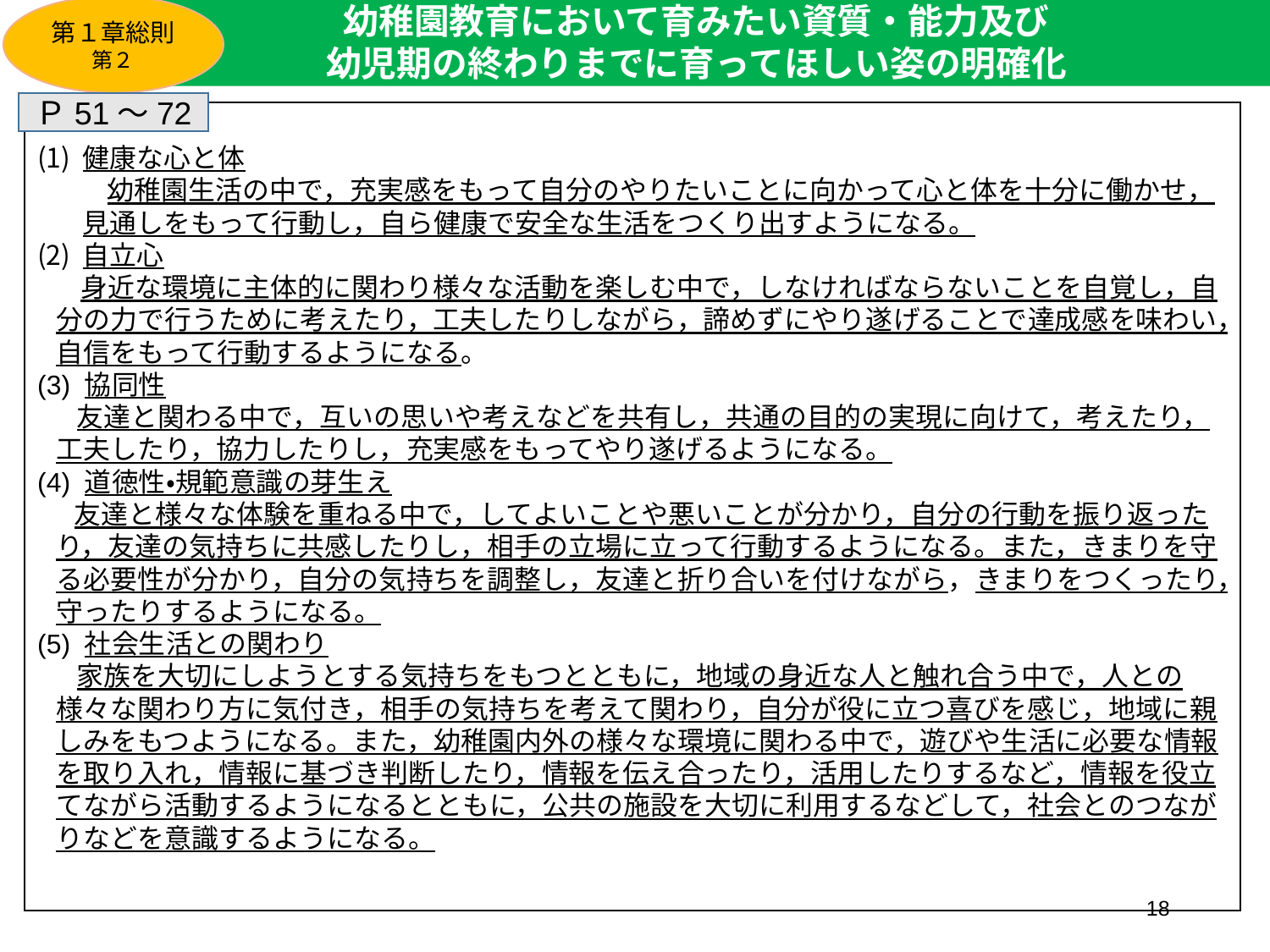

第１章総則
第２
幼稚園教育において育みたい資質・能力及び
幼児期の終わりまでに育ってほしい姿の明確化
Ｐ51～72

健康な心と体
    幼稚園生活の中で，充実感をもって自分のやりたいことに向かって心と体を十分に働かせ，見通しをもって行動し，自ら健康で安全な生活をつくり出すようになる。
自立心
      身近な環境に主体的に関わり様々な活動を楽しむ中で，しなければならないことを自覚し，自
  分の力で行うために考えたり，工夫したりしながら，諦めずにやり遂げることで達成感を味わい，
  自信をもって行動するようになる。
(3) 協同性
　  友達と関わる中で，互いの思いや考えなどを共有し，共通の目的の実現に向けて，考えたり，
  工夫したり，協力したりし，充実感をもってやり遂げるようになる。
(4) 道徳性・規範意識の芽生え　
      友達と様々な体験を重ねる中で，してよいことや悪いことが分かり，自分の行動を振り返った
  り，友達の気持ちに共感したりし，相手の立場に立って行動するようになる。また，きまりを守
  る必要性が分かり，自分の気持ちを調整し，友達と折り合いを付けながら，きまりをつくったり，
  守ったりするようになる。
(5) 社会生活との関わり
　  家族を大切にしようとする気持ちをもつとともに，地域の身近な人と触れ合う中で，人との
  様々な関わり方に気付き，相手の気持ちを考えて関わり，自分が役に立つ喜びを感じ，地域に親
  しみをもつようになる。また，幼稚園内外の様々な環境に関わる中で，遊びや生活に必要な情報
  を取り入れ，情報に基づき判断したり，情報を伝え合ったり，活用したりするなど，情報を役立
  てながら活動するようになるとともに，公共の施設を大切に利用するなどして，社会とのつなが
  りなどを意識するようになる。
18